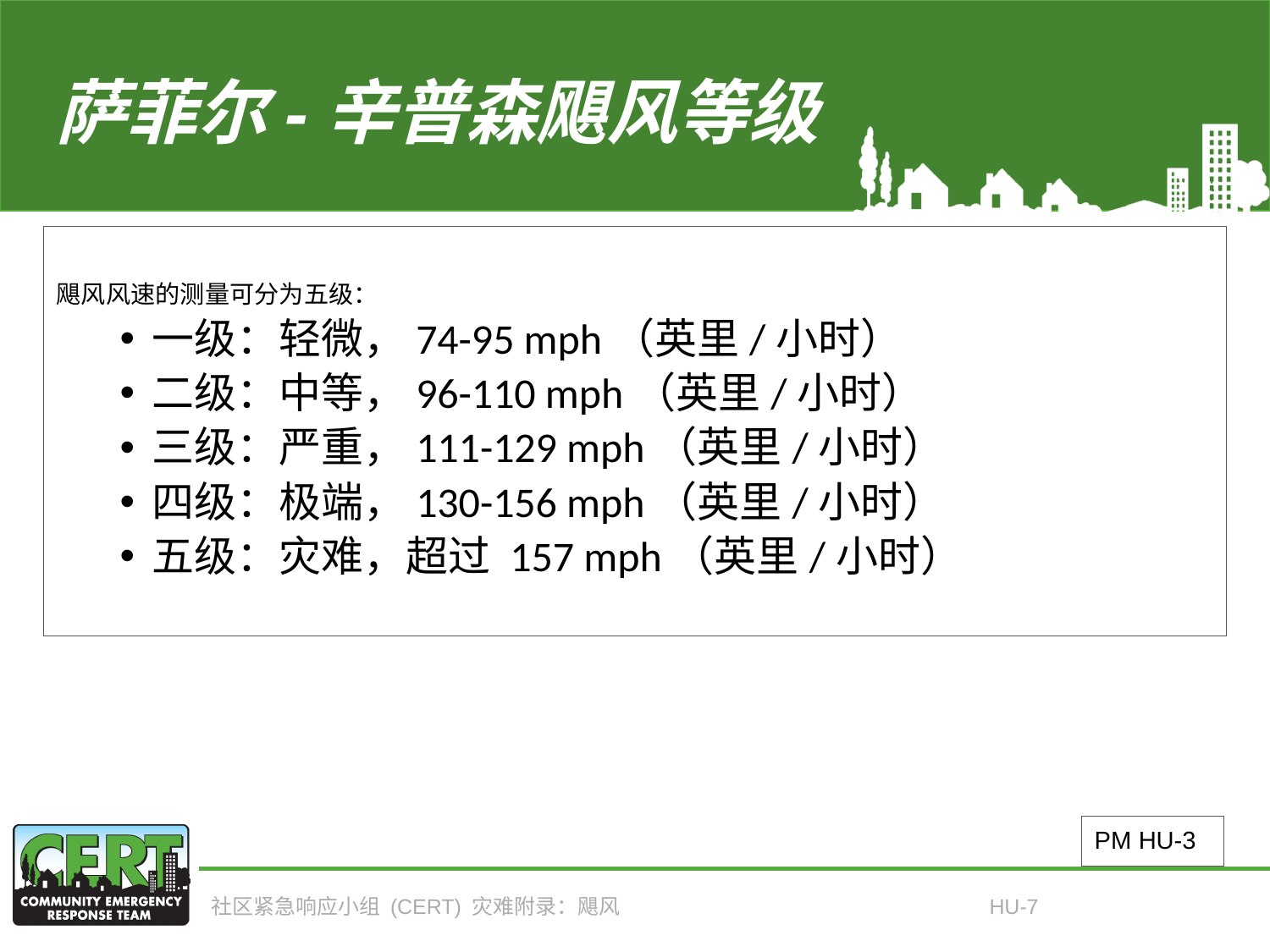

# 萨菲尔-辛普森飓风等级
飓风风速的测量可分为五级：
一级：轻微，74-95 mph（英里/小时）
二级：中等，96-110 mph（英里/小时）
三级：严重，111-129 mph（英里/小时）
四级：极端，130-156 mph（英里/小时）
五级：灾难，超过 157 mph（英里/小时）
PM HU-3
社区紧急响应小组 (CERT) 灾难附录：飓风
HU-7